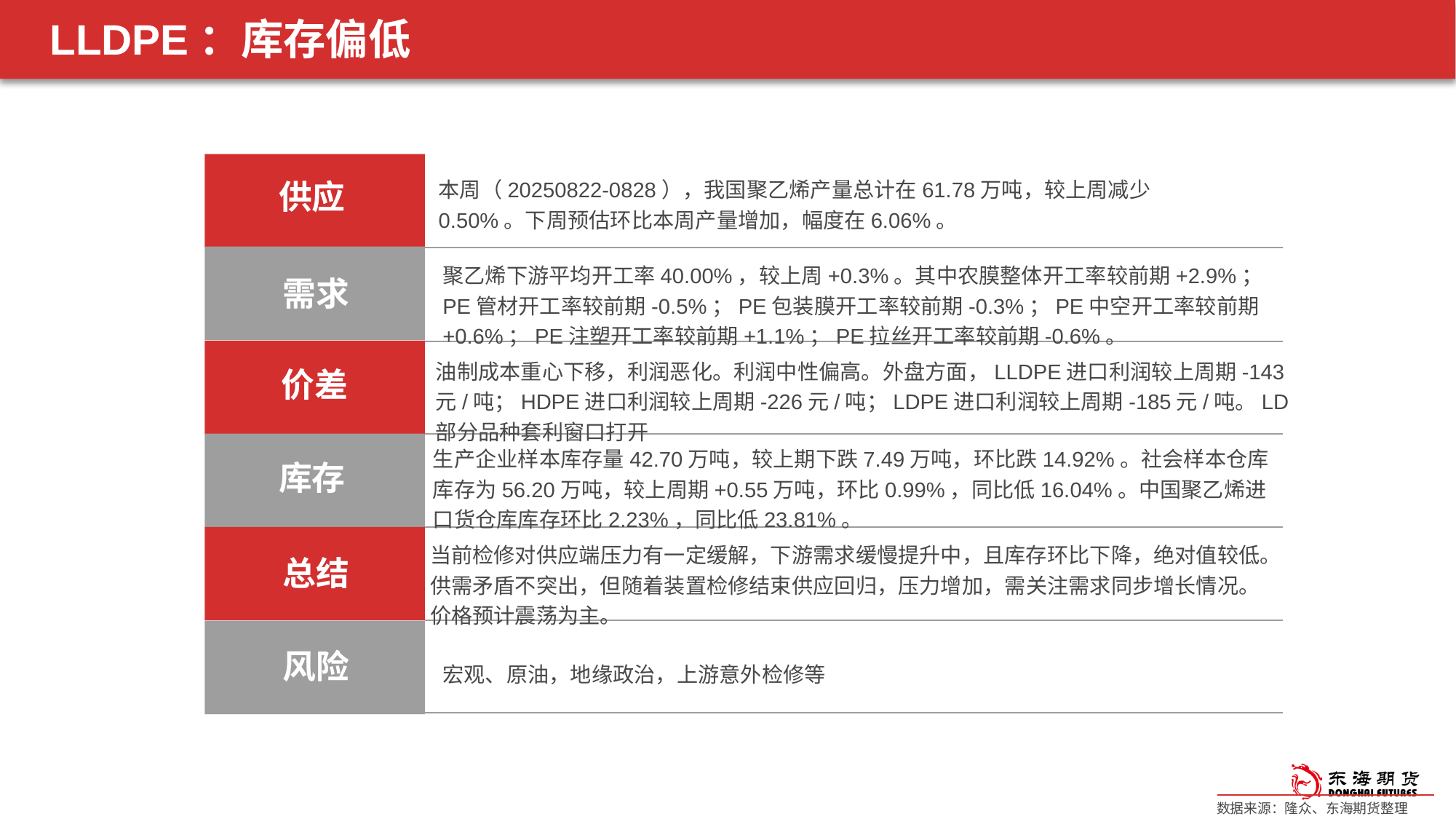

# LLDPE：库存偏低
本周（20250822-0828），我国聚乙烯产量总计在61.78万吨，较上周减少0.50%。下周预估环比本周产量增加，幅度在6.06%。
供应
聚乙烯下游平均开工率40.00%，较上周+0.3%。其中农膜整体开工率较前期+2.9%；PE管材开工率较前期-0.5%；PE包装膜开工率较前期-0.3%；PE中空开工率较前期+0.6%；PE注塑开工率较前期+1.1%；PE拉丝开工率较前期-0.6%。
需求
油制成本重心下移，利润恶化。利润中性偏高。外盘方面，LLDPE进口利润较上周期-143元/吨；HDPE进口利润较上周期-226元/吨；LDPE进口利润较上周期-185元/吨。LD部分品种套利窗口打开
价差
生产企业样本库存量42.70万吨，较上期下跌7.49万吨，环比跌14.92%。社会样本仓库库存为56.20万吨，较上周期+0.55万吨，环比0.99%，同比低16.04%。中国聚乙烯进口货仓库库存环比2.23%，同比低23.81%。
库存
当前检修对供应端压力有一定缓解，下游需求缓慢提升中，且库存环比下降，绝对值较低。供需矛盾不突出，但随着装置检修结束供应回归，压力增加，需关注需求同步增长情况。价格预计震荡为主。
总结
风险
宏观、原油，地缘政治，上游意外检修等